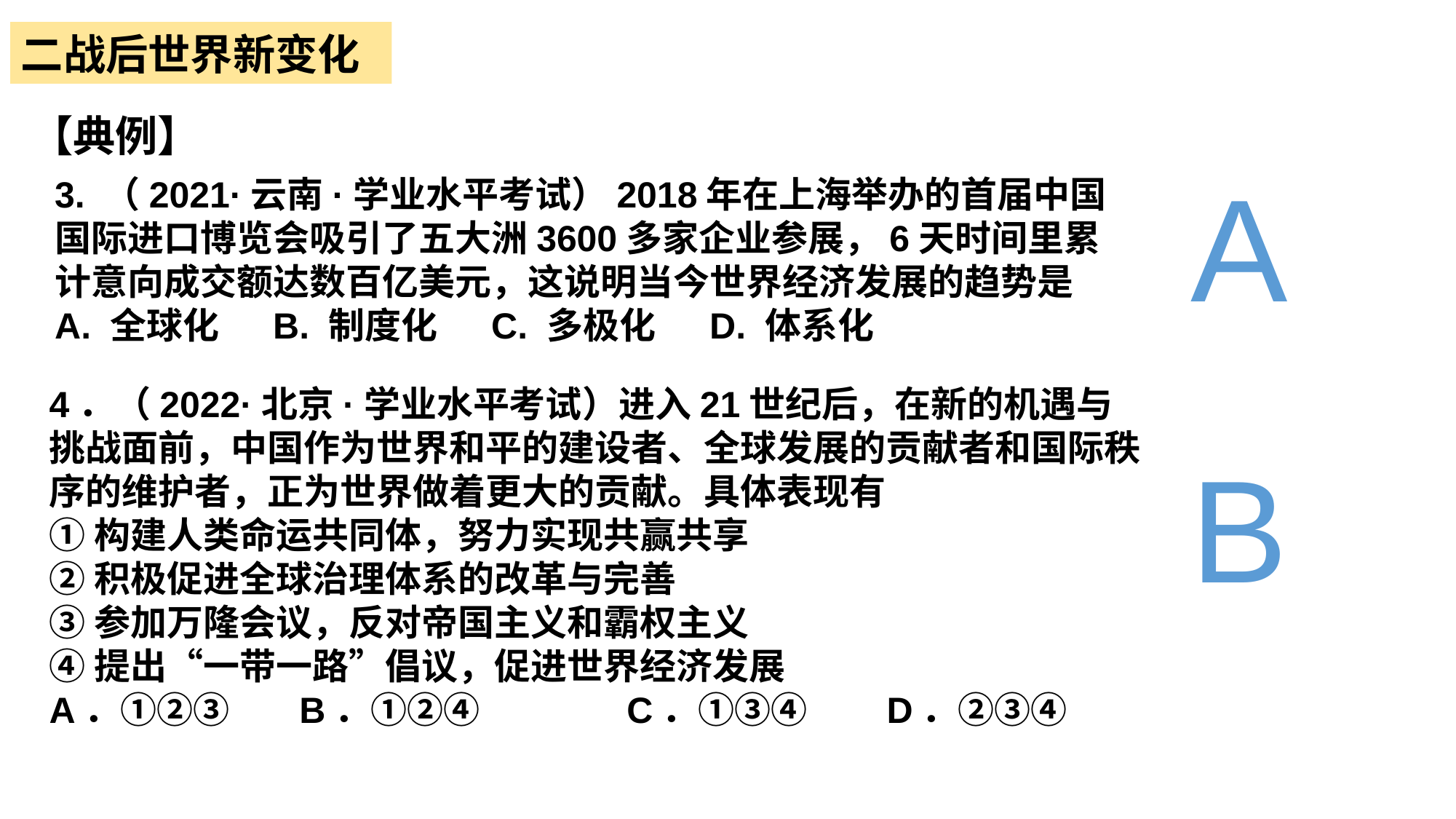

二战后世界新变化
【典例】
A
3. （2021·云南·学业水平考试）2018年在上海举办的首届中国国际进口博览会吸引了五大洲3600多家企业参展，6天时间里累计意向成交额达数百亿美元，这说明当今世界经济发展的趋势是
A. 全球化	B. 制度化	C. 多极化	D. 体系化
4．（2022·北京·学业水平考试）进入21世纪后，在新的机遇与挑战面前，中国作为世界和平的建设者、全球发展的贡献者和国际秩序的维护者，正为世界做着更大的贡献。具体表现有①构建人类命运共同体，努力实现共赢共享      ②积极促进全球治理体系的改革与完善③参加万隆会议，反对帝国主义和霸权主义      ④提出“一带一路”倡议，促进世界经济发展A．①②③  	B．①②④     	C．①③④ 	    D．②③④
B